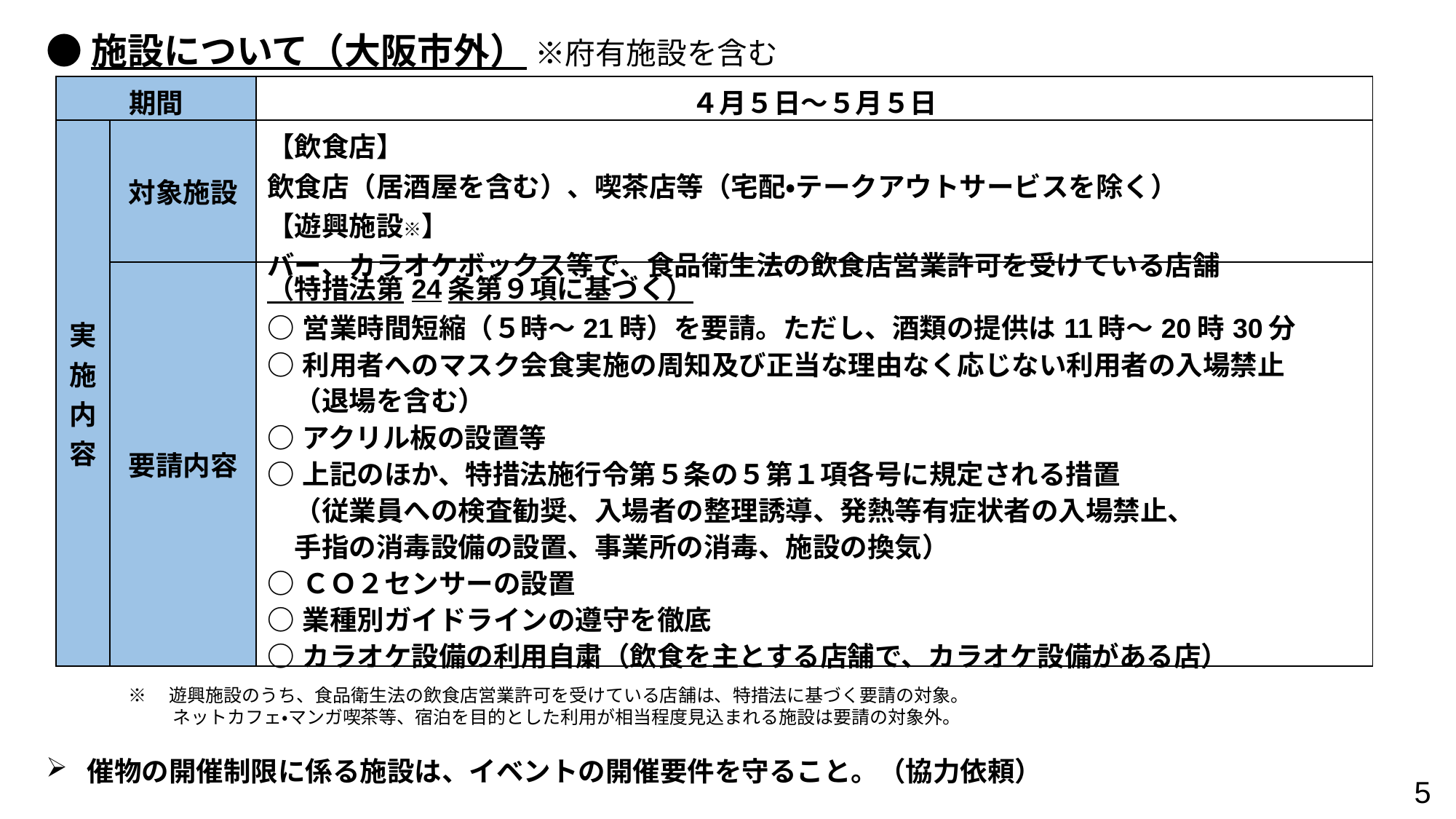

●施設について（大阪市外） ※府有施設を含む
| 期間 |  | ４月５日～５月５日 |
| --- | --- | --- |
| 実施内容 | 対象施設 | 【飲食店】 飲食店（居酒屋を含む）、喫茶店等（宅配・テークアウトサービスを除く） 【遊興施設※】 バー、カラオケボックス等で、食品衛生法の飲食店営業許可を受けている店舗 |
|  | 要請内容 | （特措法第24条第９項に基づく） ○営業時間短縮（５時～21時）を要請。ただし、酒類の提供は11時～20時30分 ○利用者へのマスク会食実施の周知及び正当な理由なく応じない利用者の入場禁止　 　（退場を含む） ○アクリル板の設置等 ○上記のほか、特措法施行令第５条の５第１項各号に規定される措置 　（従業員への検査勧奨、入場者の整理誘導、発熱等有症状者の入場禁止、 　手指の消毒設備の設置、事業所の消毒、施設の換気） ○ＣＯ２センサーの設置 ○業種別ガイドラインの遵守を徹底 ○カラオケ設備の利用自粛（飲食を主とする店舗で、カラオケ設備がある店） |
※　遊興施設のうち、食品衛生法の飲食店営業許可を受けている店舗は、特措法に基づく要請の対象。
　　  ネットカフェ・マンガ喫茶等、宿泊を目的とした利用が相当程度見込まれる施設は要請の対象外。
催物の開催制限に係る施設は、イベントの開催要件を守ること。（協力依頼）
5